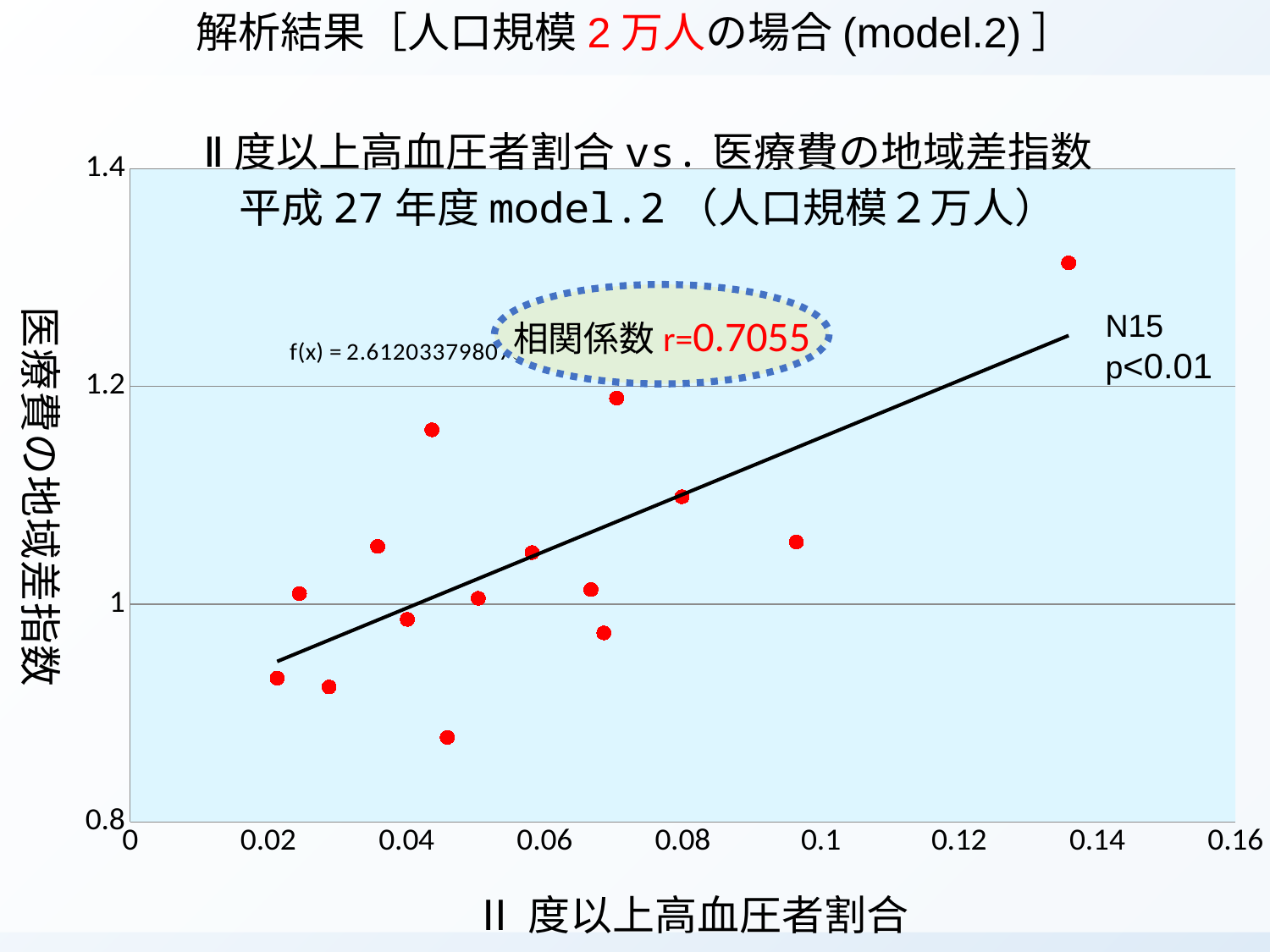

解析結果［人口規模2万人の場合(model.2)］

### Chart: Ⅱ度以上高血圧者割合vs.医療費の地域差指数
平成27年度model.2（人口規模２万人）

| Category |  |
|---|---|
N15
p<0.01
相関係数r=0.7055